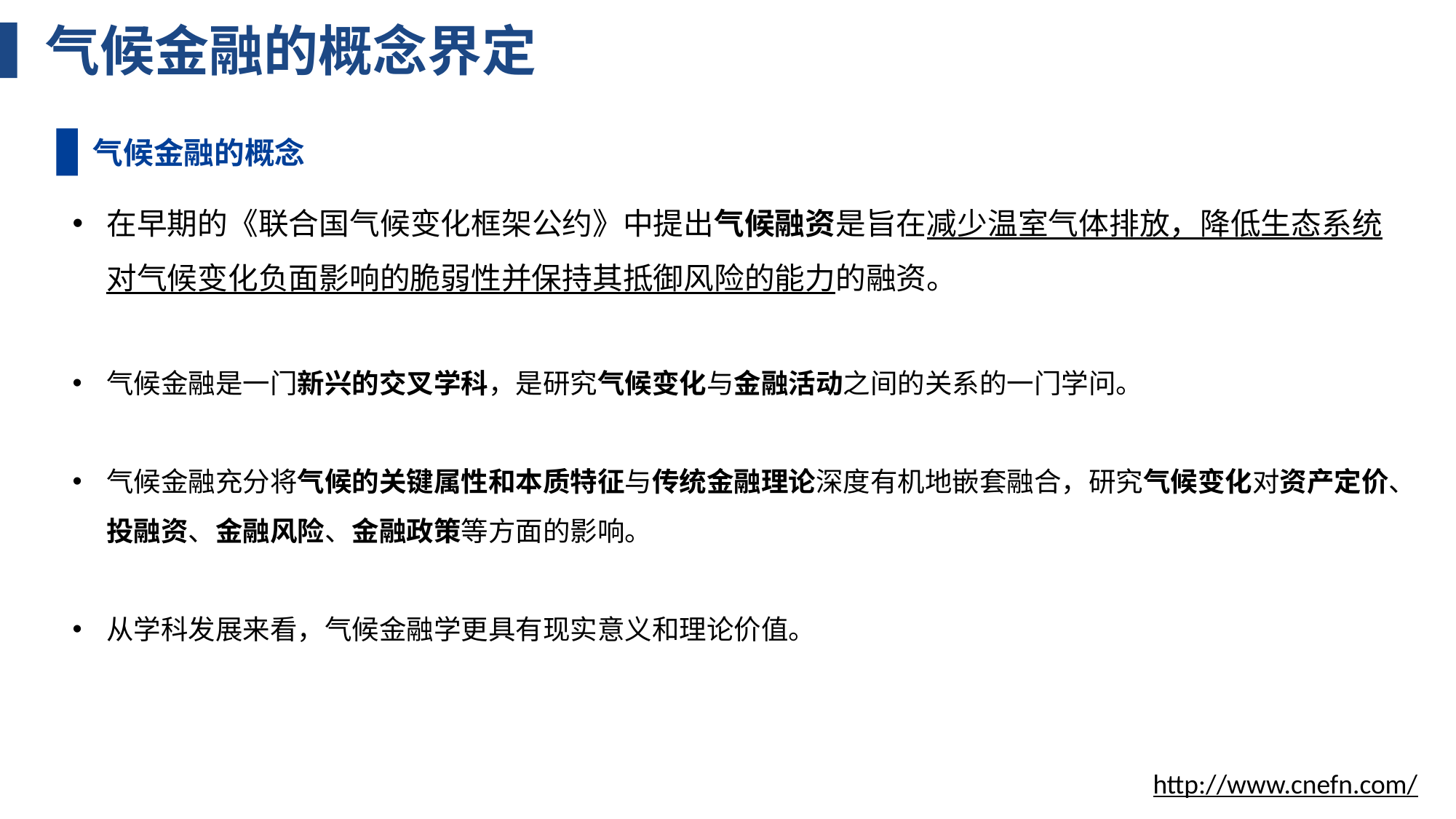

# 气候金融的概念界定
气候金融的概念

在早期的《联合国气候变化框架公约》中提出气候融资是旨在减少温室气体排放，降低生态系统对气候变化负面影响的脆弱性并保持其抵御风险的能力的融资。

气候金融是一门新兴的交叉学科，是研究气候变化与金融活动之间的关系的一门学问。

气候金融充分将气候的关键属性和本质特征与传统金融理论深度有机地嵌套融合，研究气候变化对资产定价、投融资、金融风险、金融政策等方面的影响。

从学科发展来看，气候金融学更具有现实意义和理论价值。